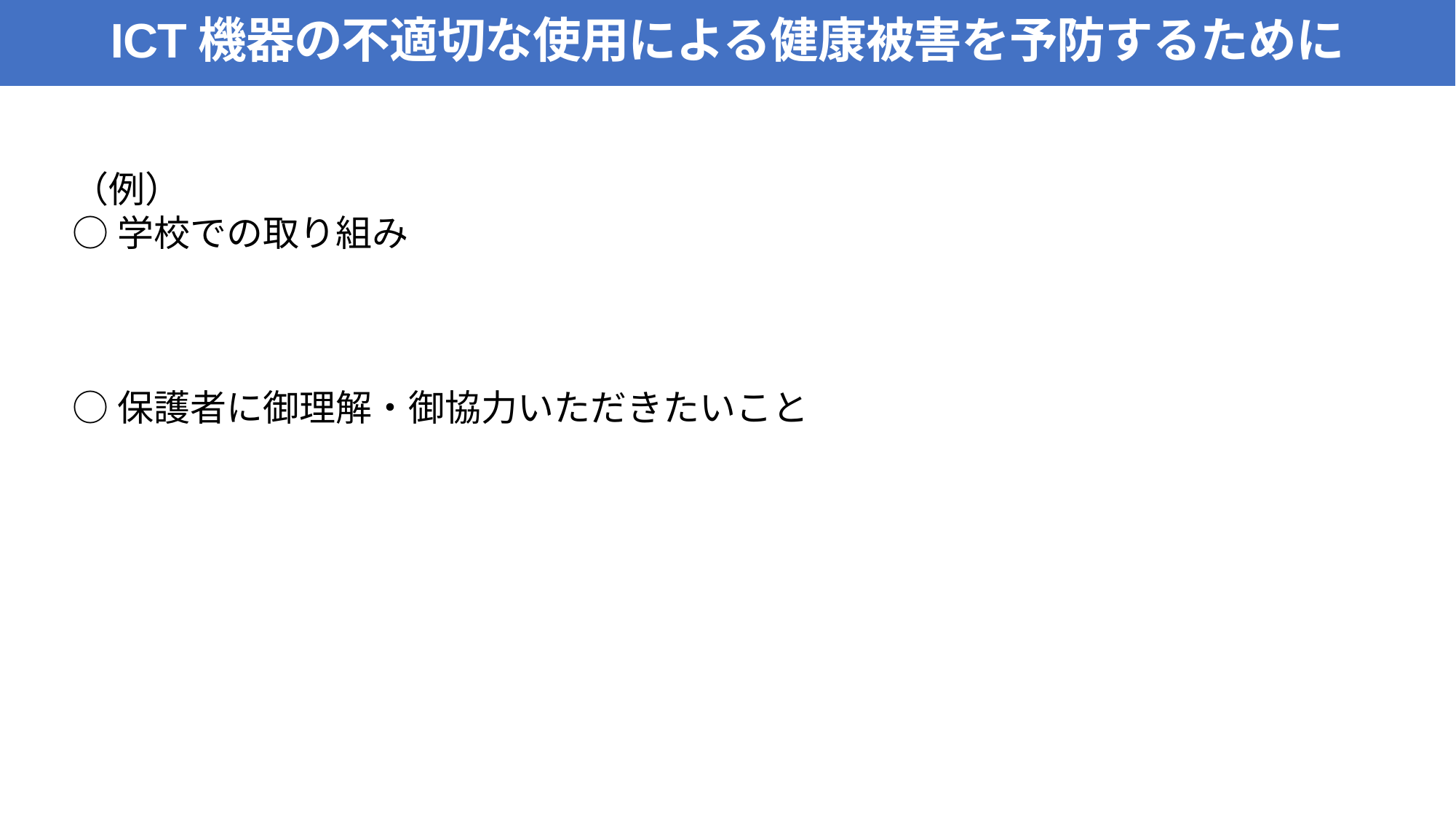

ICT機器の不適切な使用による健康被害を予防するために
（例）
○学校での取り組み

○保護者に御理解・御協力いただきたいこと